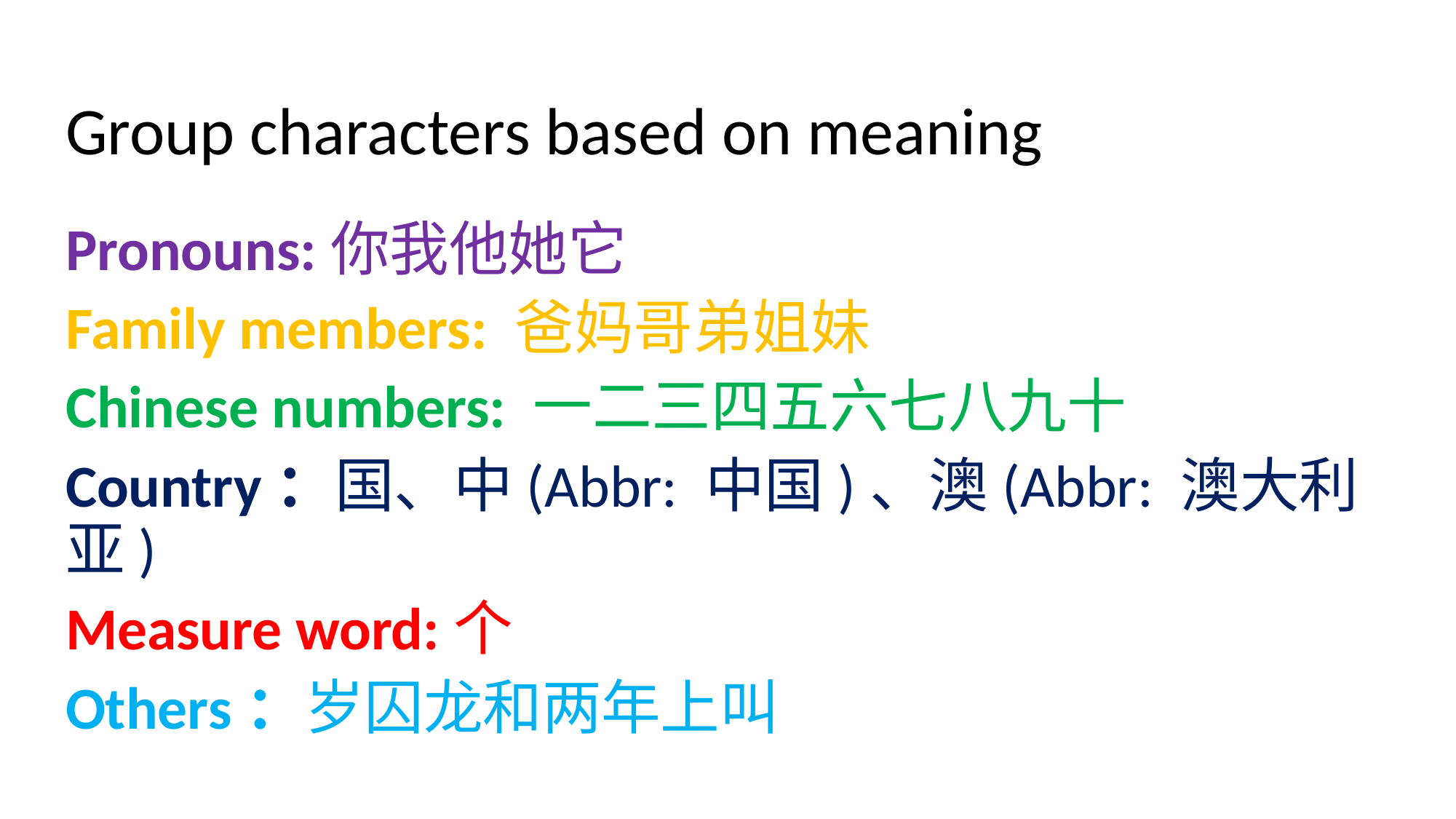

# Group characters based on meaning
Pronouns:你我他她它
Family members: 爸妈哥弟姐妹
Chinese numbers: 一二三四五六七八九十
Country：国、中(Abbr: 中国)、澳(Abbr: 澳大利亚)
Measure word:个
Others：岁囚龙和两年上叫